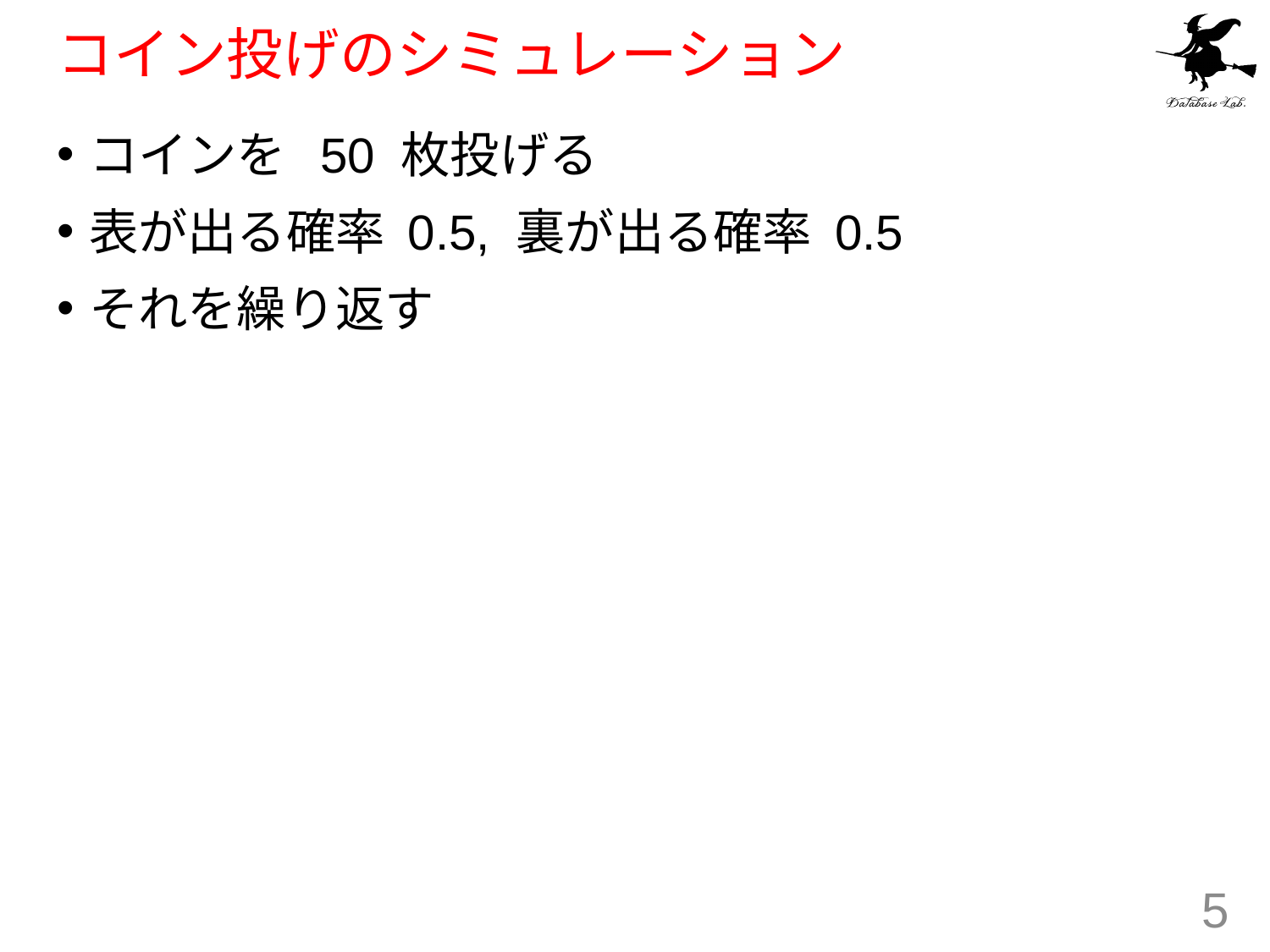

# コイン投げのシミュレーション
コインを  50 枚投げる
表が出る確率 0.5, 裏が出る確率 0.5
それを繰り返す
5